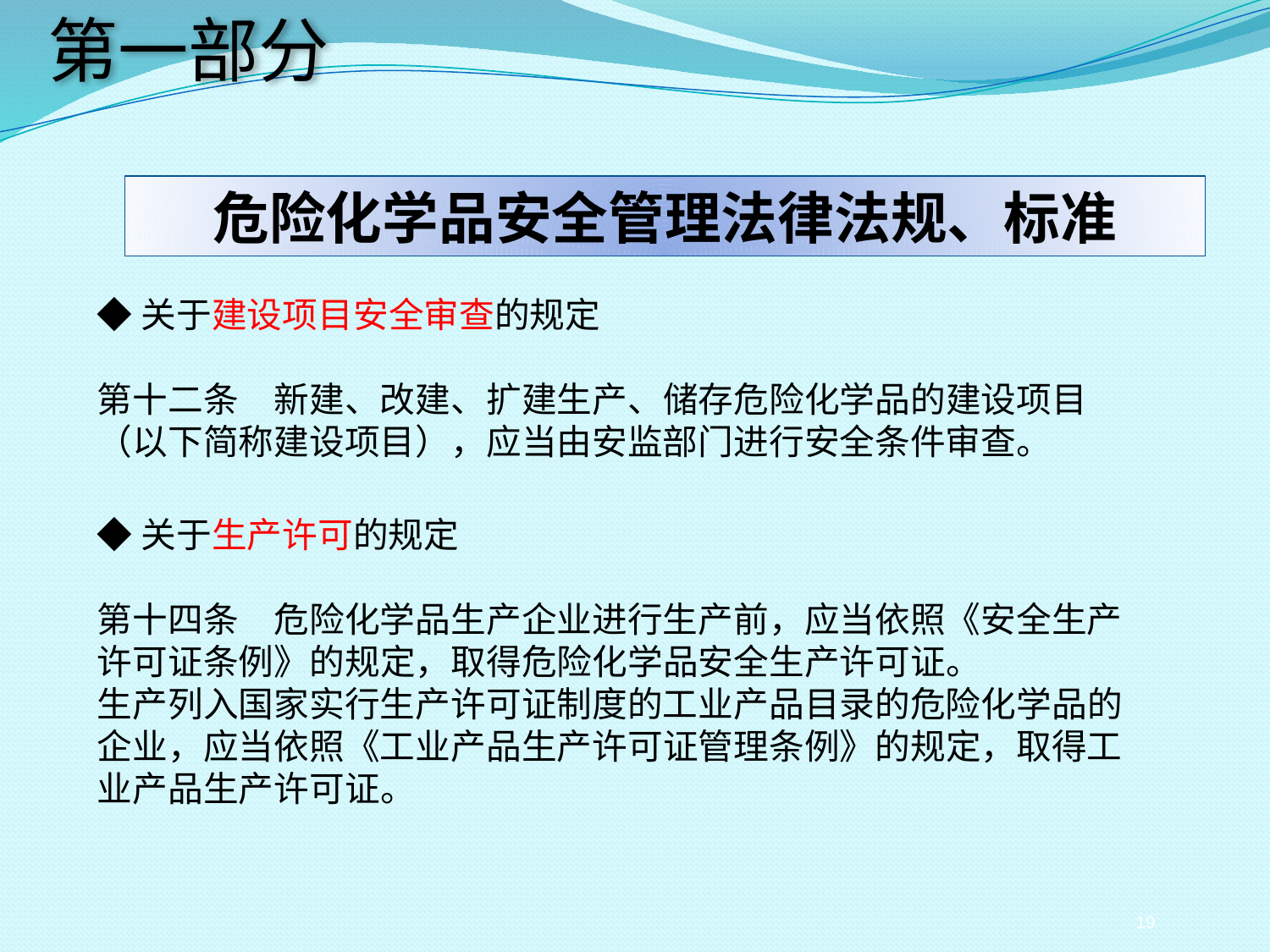

第一部分
危险化学品安全管理法律法规、标准
◆关于建设项目安全审查的规定

第十二条　新建、改建、扩建生产、储存危险化学品的建设项目（以下简称建设项目），应当由安监部门进行安全条件审查。
◆关于生产许可的规定

第十四条　危险化学品生产企业进行生产前，应当依照《安全生产许可证条例》的规定，取得危险化学品安全生产许可证。
生产列入国家实行生产许可证制度的工业产品目录的危险化学品的企业，应当依照《工业产品生产许可证管理条例》的规定，取得工业产品生产许可证。
19